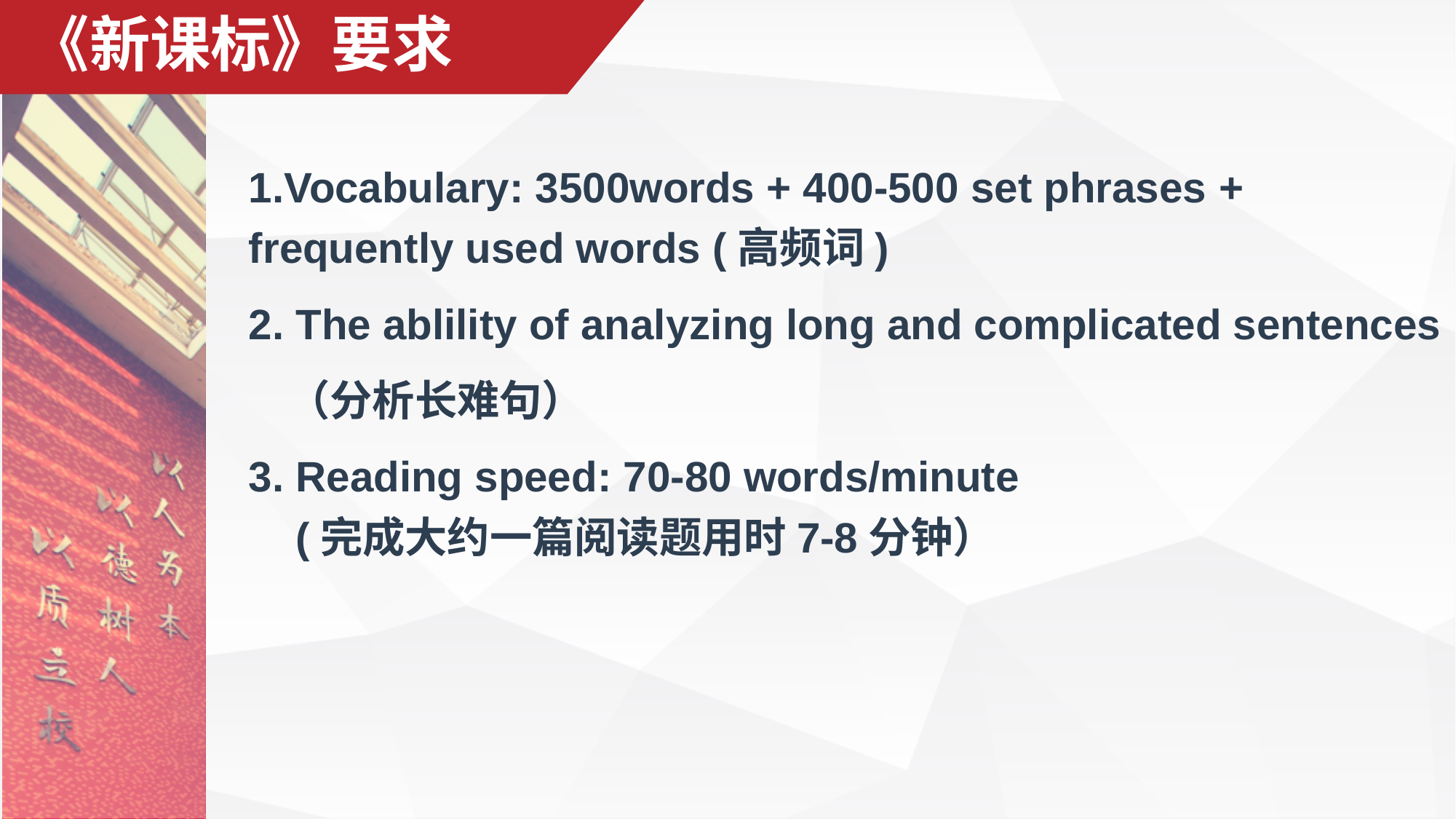

# 《新课标》要求
1.Vocabulary: 3500words + 400-500 set phrases +    frequently used words (高频词)
2. The ablility of analyzing long and complicated sentences
   （分析长难句）
3. Reading speed: 70-80 words/minute
    (完成大约一篇阅读题用时7-8分钟）